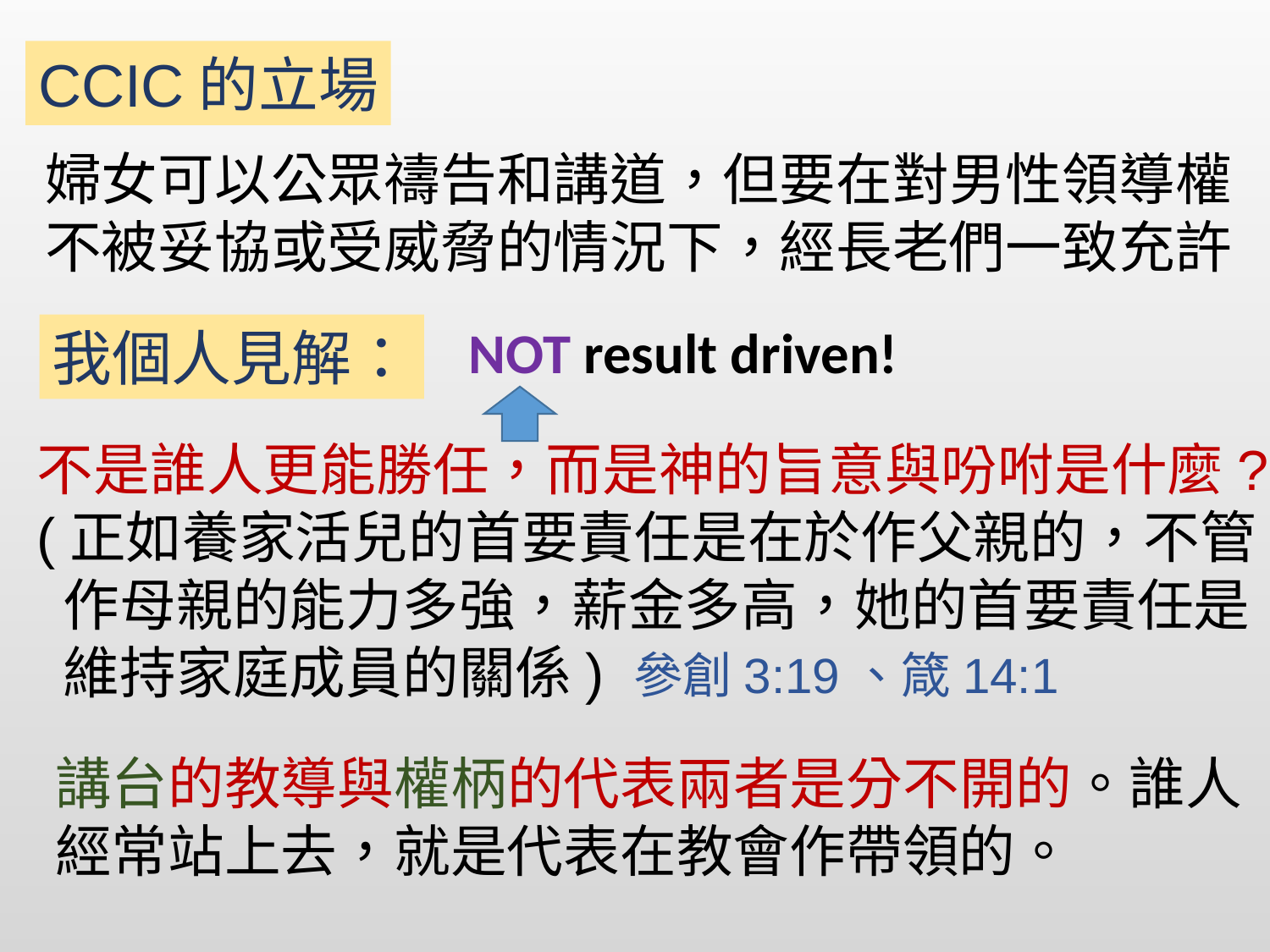

CCIC的立場
婦女可以公眾禱告和講道，但要在對男性領導權
不被妥協或受威脅的情況下，經長老們一致充許
NOT result driven!
我個人見解：

不是誰人更能勝任，而是神的旨意與吩咐是什麼?
(正如養家活兒的首要責任是在於作父親的，不管
 作母親的能力多強，薪金多高，她的首要責任是
 維持家庭成員的關係) 參創3:19、箴14:1
講台的教導與權柄的代表兩者是分不開的。誰人
經常站上去，就是代表在教會作帶領的。